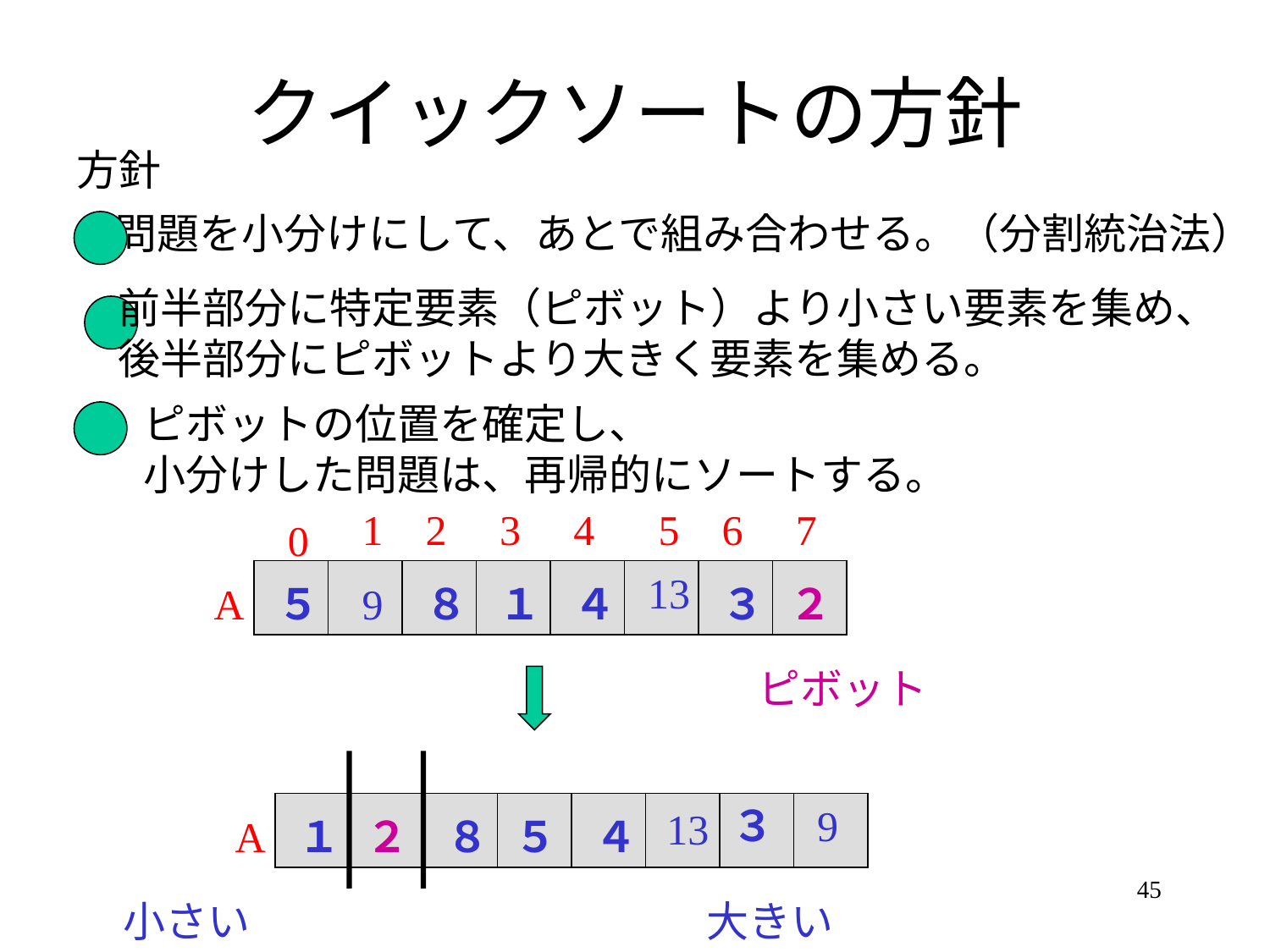

# クイックソートの方針
方針
問題を小分けにして、あとで組み合わせる。（分割統治法）

前半部分に特定要素（ピボット）より小さい要素を集め、
後半部分にピボットより大きく要素を集める。

ピボットの位置を確定し、
小分けした問題は、再帰的にソートする。

1
2
3
4
5
6
7
0

13

A
５
9
８
１
４
３
２
ピボット

３

9
13
A
１
２
８
５
４
45
小さい
大きい